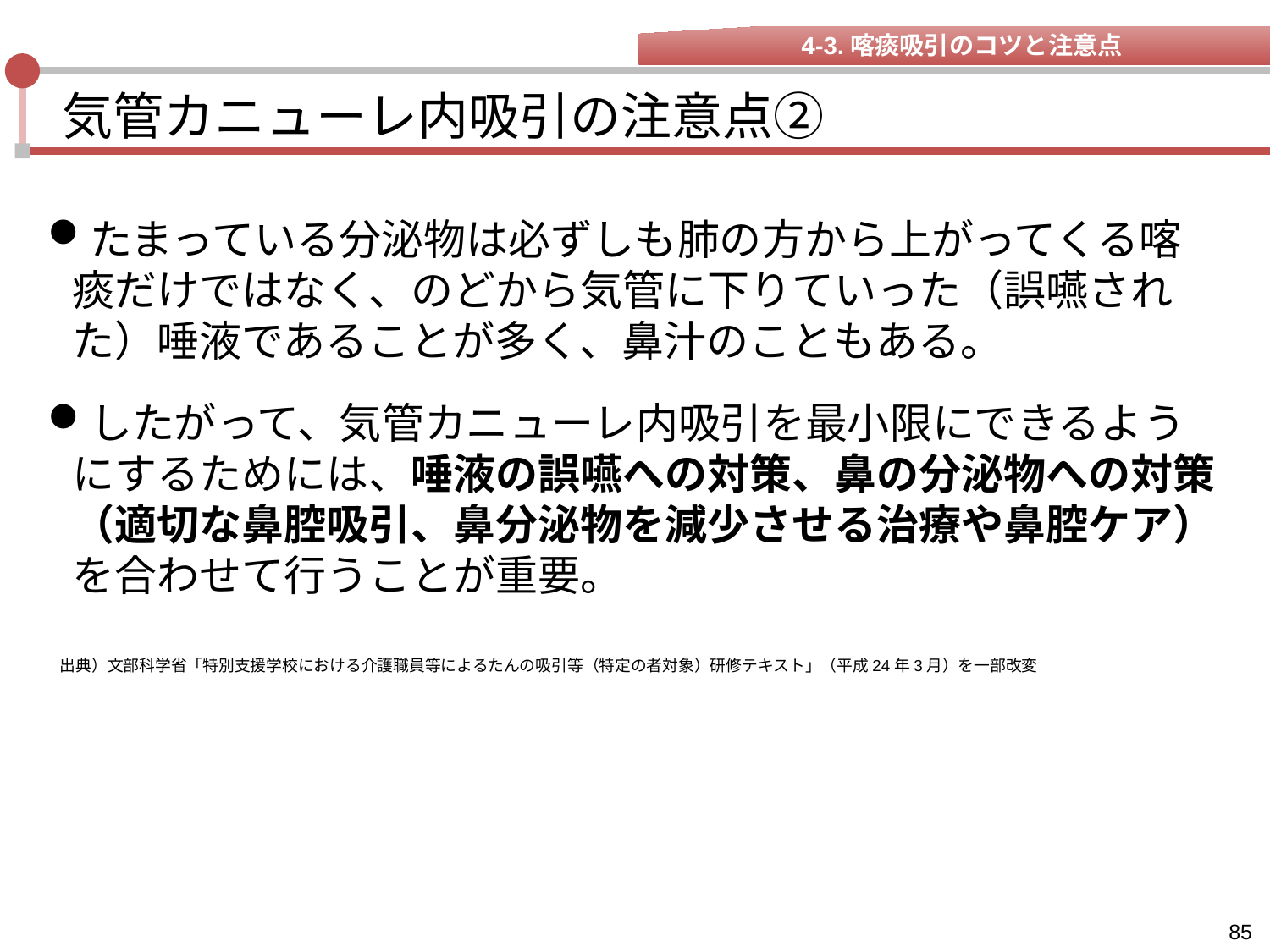

4-3.喀痰吸引のコツと注意点
# 気管カニューレ内吸引の注意点②
たまっている分泌物は必ずしも肺の方から上がってくる喀痰だけではなく、のどから気管に下りていった（誤嚥された）唾液であることが多く、鼻汁のこともある。
したがって、気管カニューレ内吸引を最小限にできるようにするためには、唾液の誤嚥への対策、鼻の分泌物への対策（適切な鼻腔吸引、鼻分泌物を減少させる治療や鼻腔ケア）を合わせて行うことが重要。
出典）文部科学省「特別支援学校における介護職員等によるたんの吸引等（特定の者対象）研修テキスト」（平成24年3月）を一部改変
85